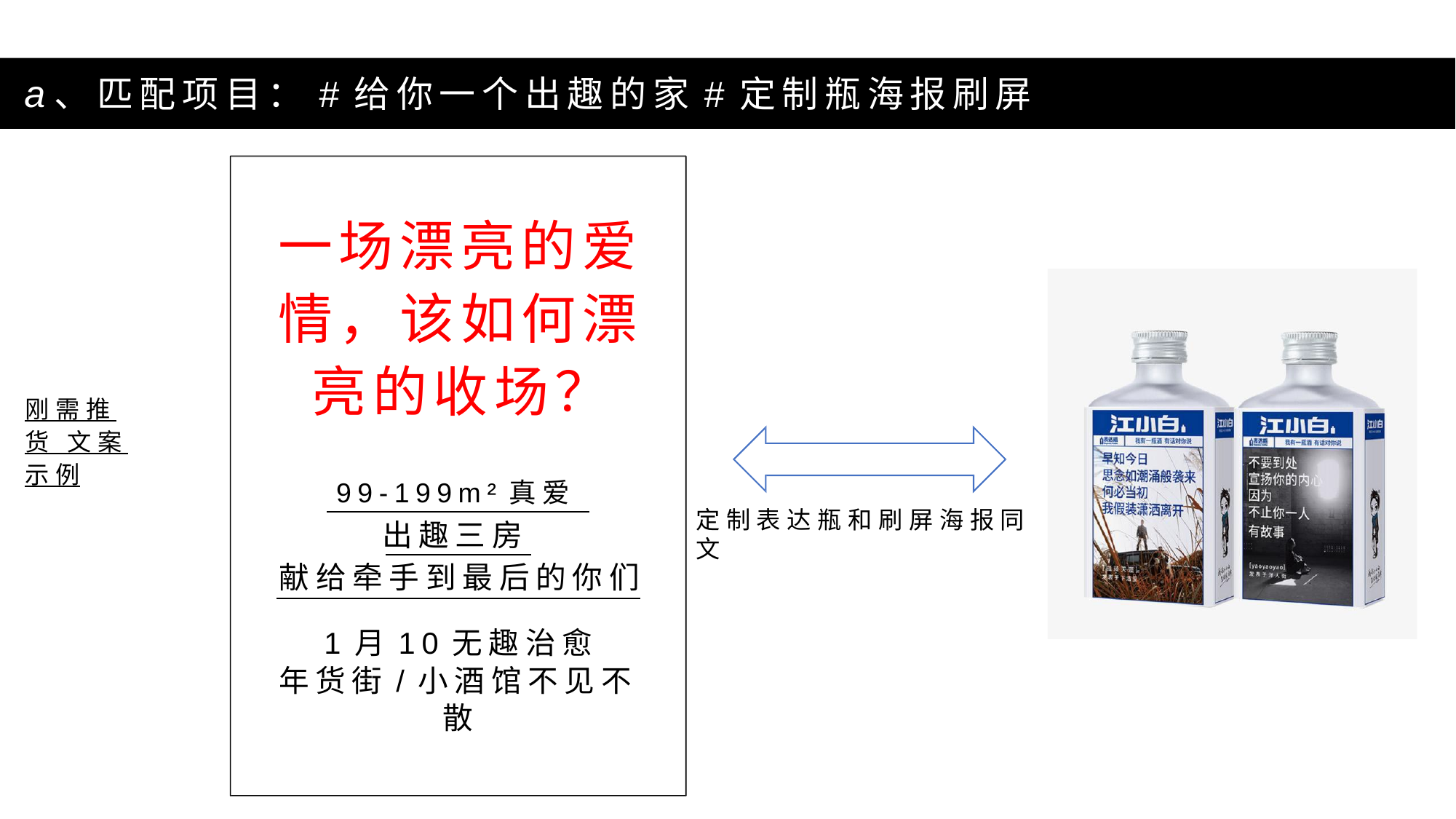

# a、匹配项目：#给你一个出趣的家#定制瓶海报刷屏

一场漂亮的爱 情，该如何漂 亮的收场？

刚需推货 文案示例

99-199m²真爱
定制表达瓶和刷屏海报同文

出趣三房

献给牵手到最后的你们
1月10无趣治愈
年货街/小酒馆不见不散